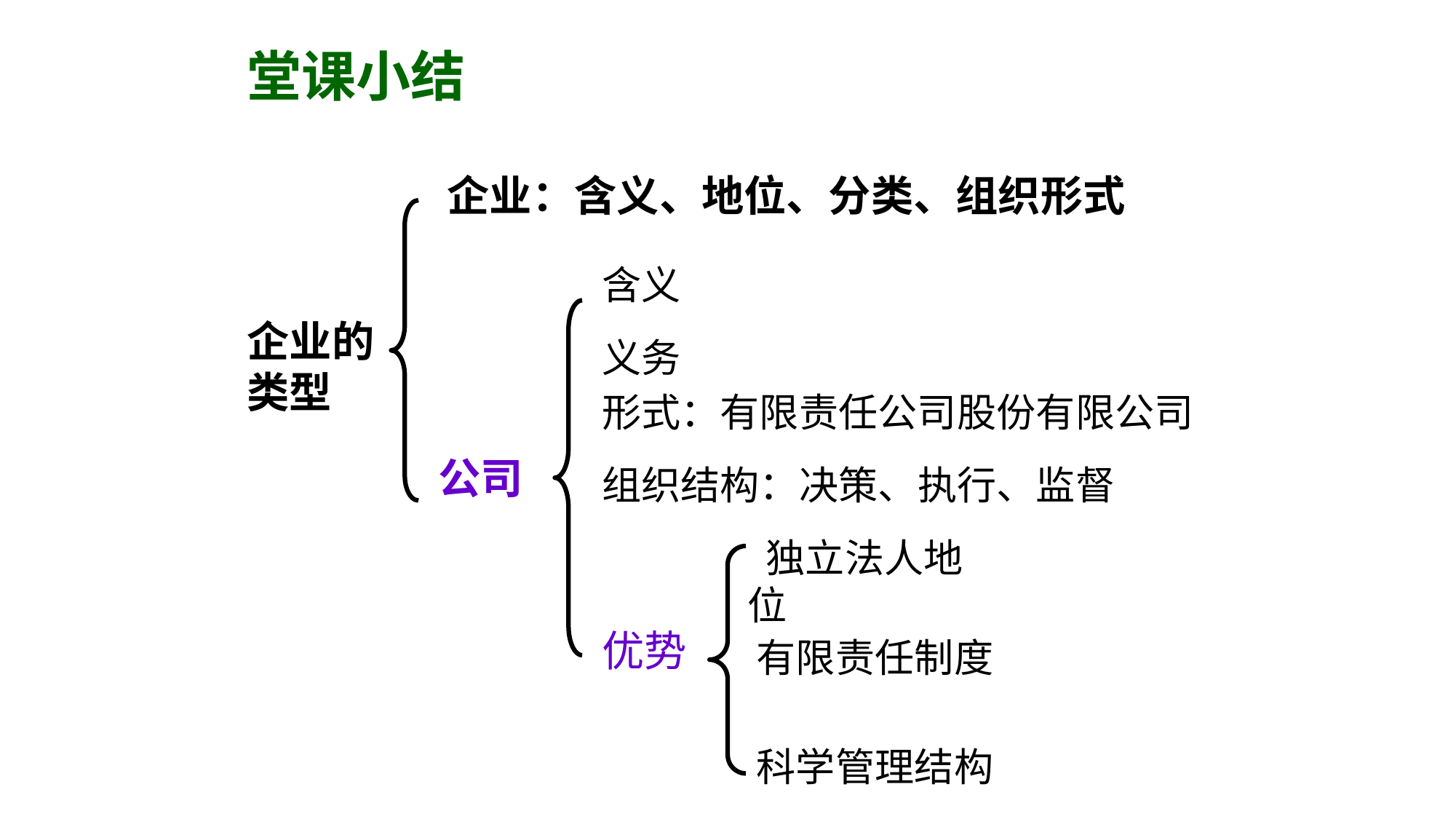

堂课小结
企业：含义、地位、分类、组织形式

含义

企业的类型
义务
形式：有限责任公司股份有限公司
公司
组织结构：决策、执行、监督
 独立法人地位

优势
有限责任制度
科学管理结构